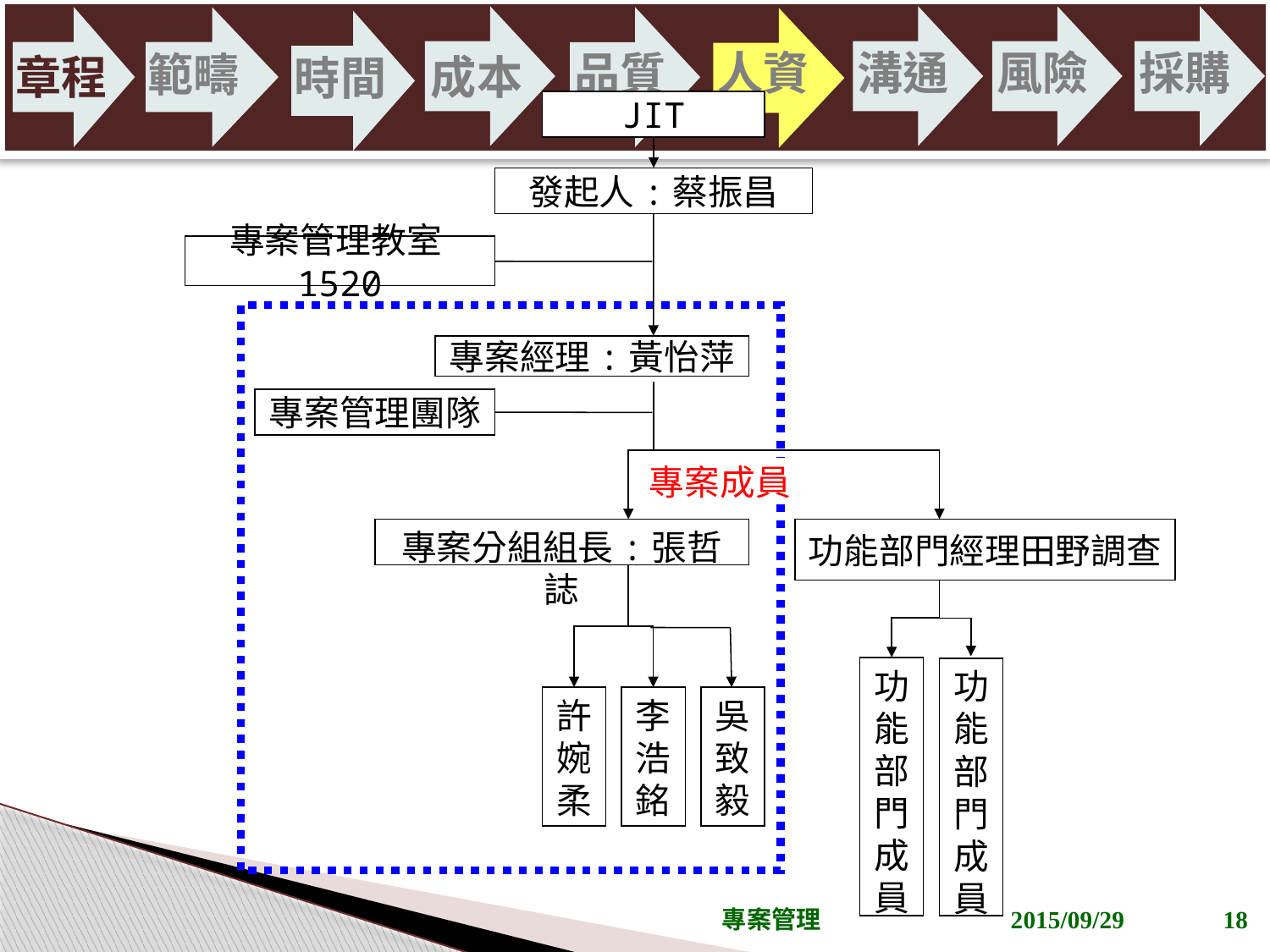

人資
溝通
風險
採購
品質
範疇
成本
章程
時間

JIT

發起人:蔡振昌

專案管理教室1520

專案經理:黃怡萍
專案管理團隊

專案成員
專案分組組長:張哲誌

功能部門經理田野調查

功能部門成員

功能部門成員

許婉柔
李浩銘
吳致毅
專案管理
2015/09/29
18